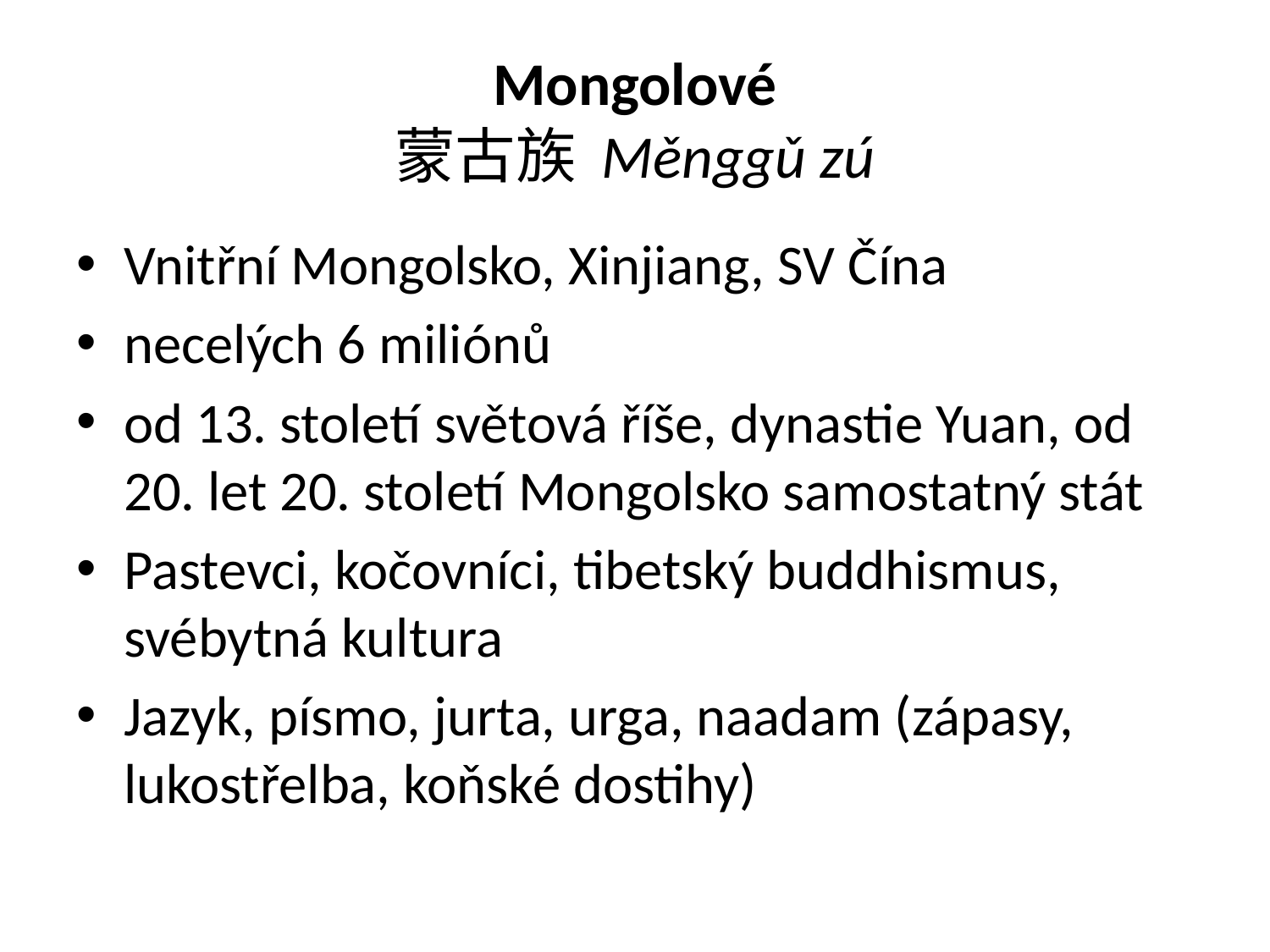

# Mongolové 蒙古族 Měnggǔ zú
Vnitřní Mongolsko, Xinjiang, SV Čína
necelých 6 miliónů
od 13. století světová říše, dynastie Yuan, od 20. let 20. století Mongolsko samostatný stát
Pastevci, kočovníci, tibetský buddhismus, svébytná kultura
Jazyk, písmo, jurta, urga, naadam (zápasy, lukostřelba, koňské dostihy)